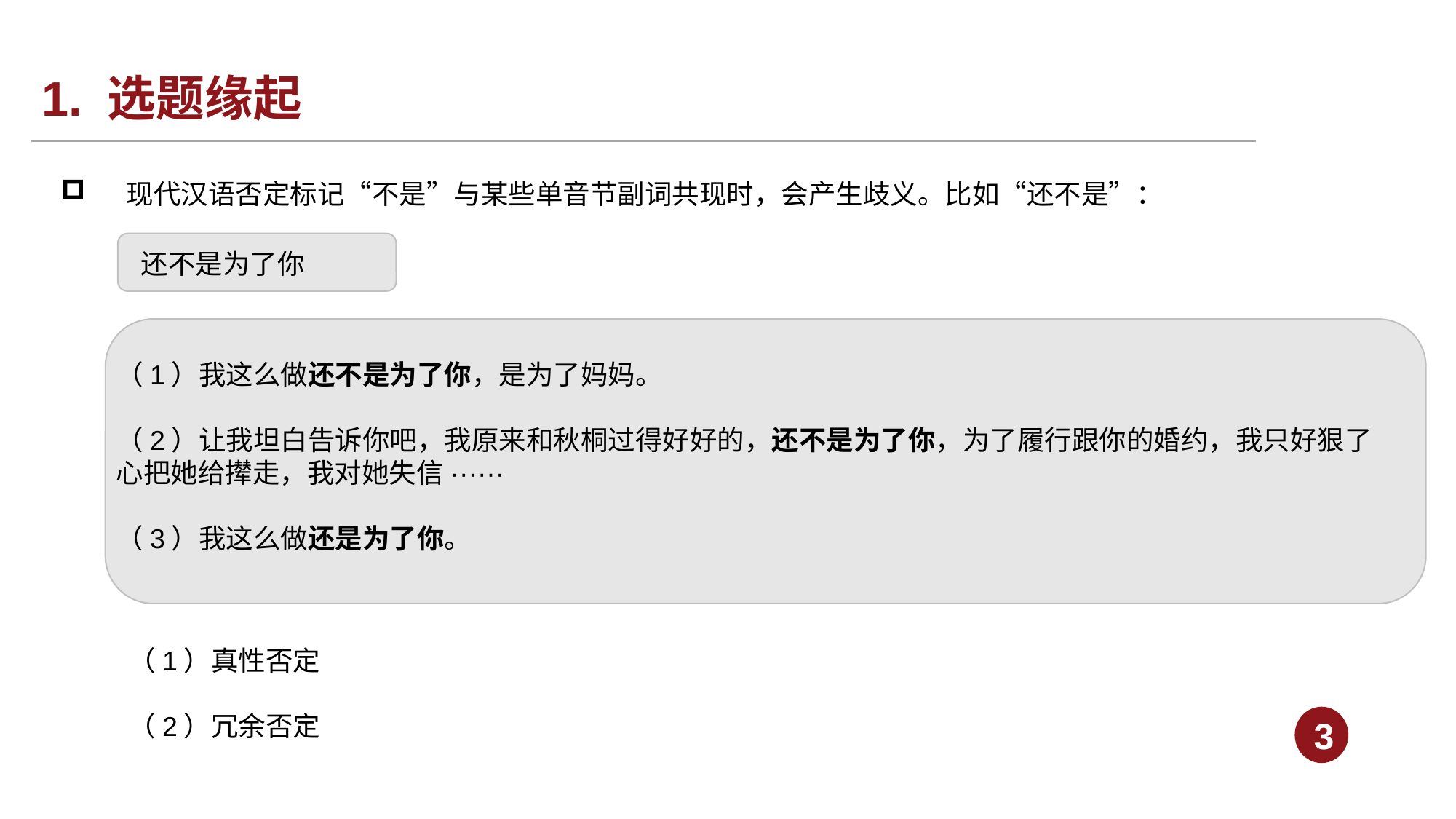

# 1. 选题缘起
    现代汉语否定标记“不是”与某些单音节副词共现时，会产生歧义。比如“还不是”：

还不是为了你

（1）我这么做还不是为了你，是为了妈妈。

（2）让我坦白告诉你吧，我原来和秋桐过得好好的，还不是为了你，为了履行跟你的婚约，我只好狠了心把她给撵走，我对她失信······

（3）我这么做还是为了你。

（1）真性否定

（2）冗余否定
3